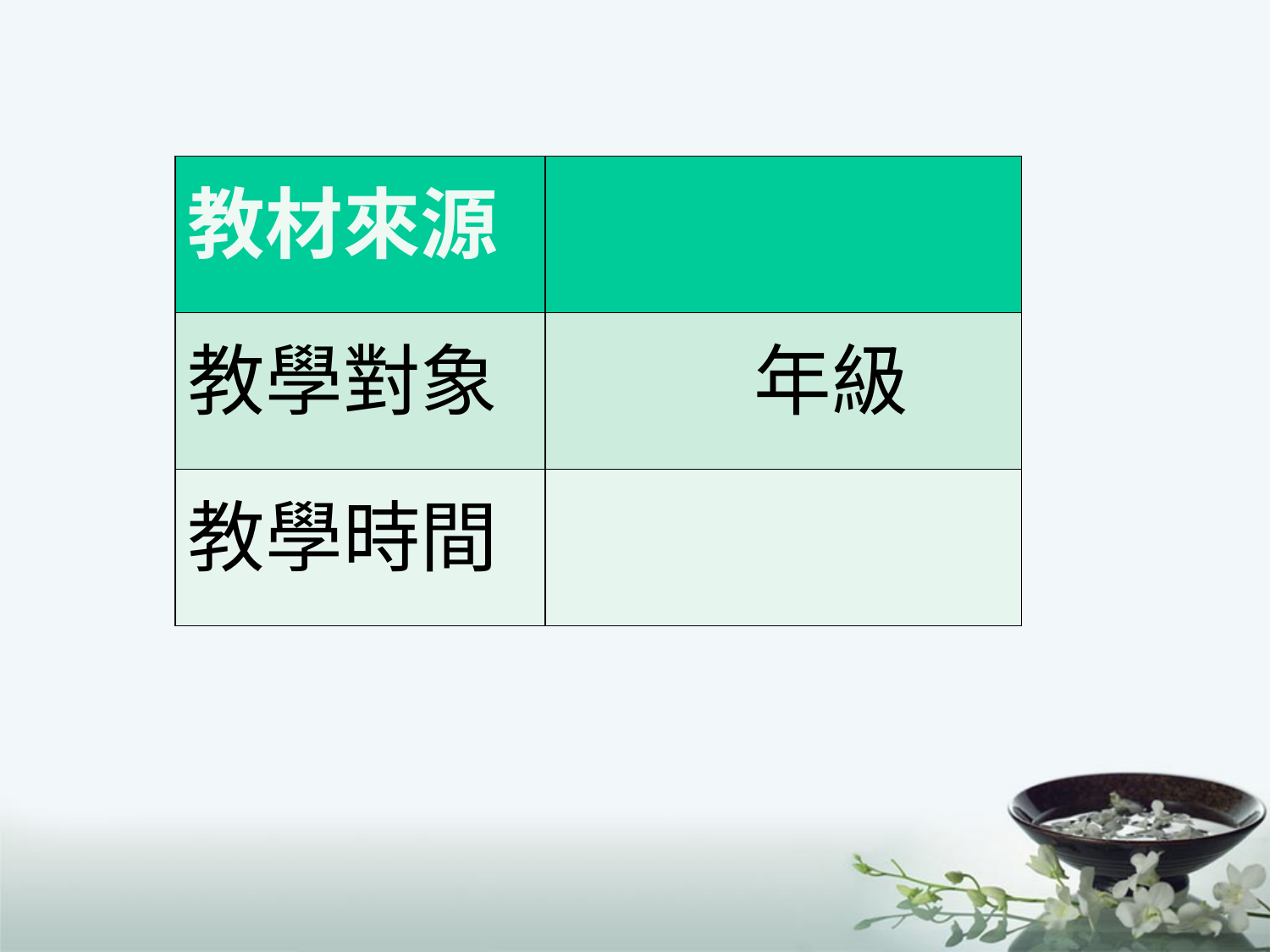

| 教材來源 |  |
| --- | --- |
| 教學對象 | 年級 |
| 教學時間 |  |